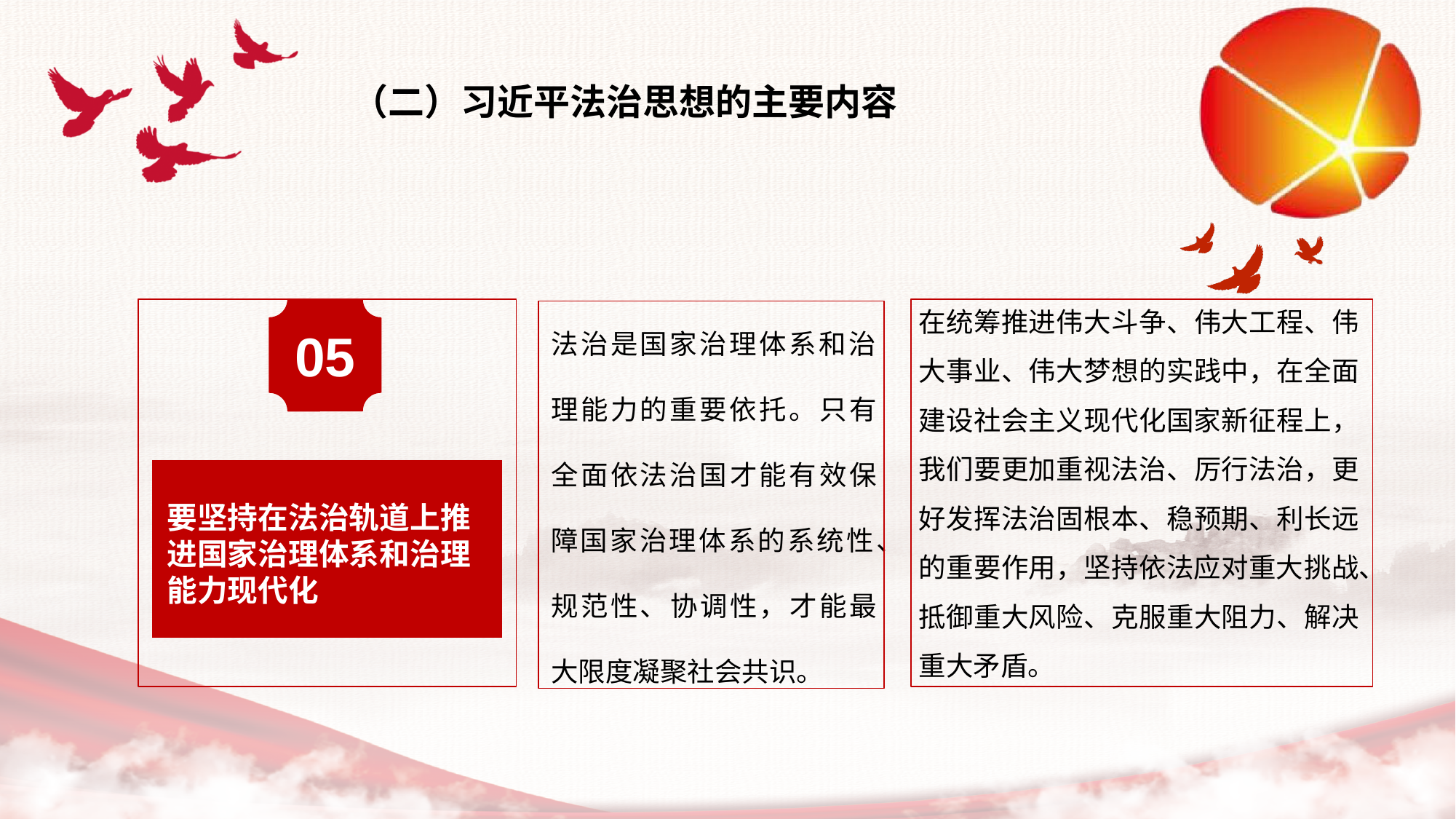

（二）习近平法治思想的主要内容
在统筹推进伟大斗争、伟大工程、伟大事业、伟大梦想的实践中，在全面建设社会主义现代化国家新征程上，我们要更加重视法治、厉行法治，更好发挥法治固根本、稳预期、利长远的重要作用，坚持依法应对重大挑战、抵御重大风险、克服重大阻力、解决重大矛盾。

法治是国家治理体系和治理能力的重要依托。只有全面依法治国才能有效保障国家治理体系的系统性、规范性、协调性，才能最大限度凝聚社会共识。

05

要坚持在法治轨道上推进国家治理体系和治理能力现代化